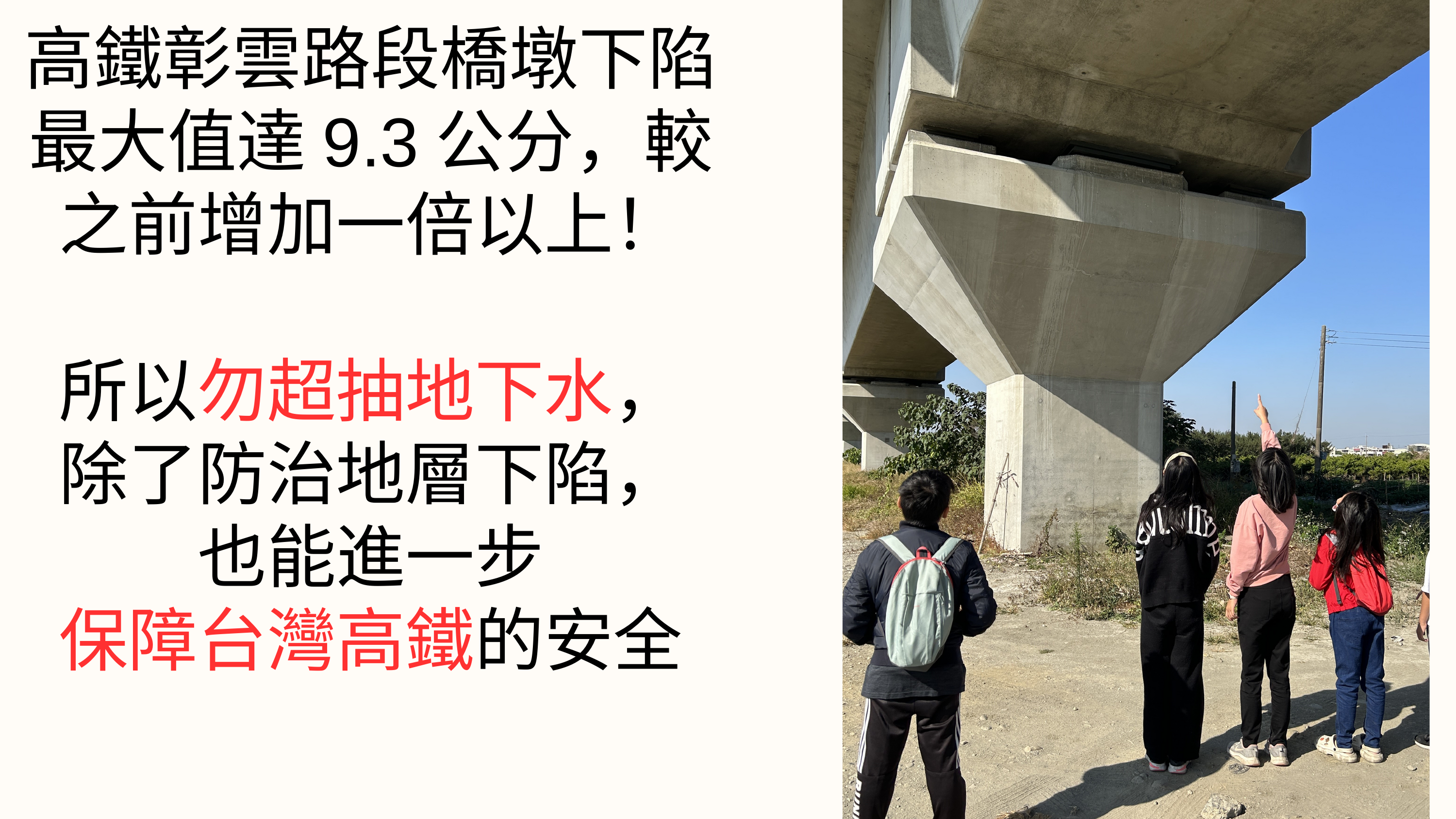

高鐵彰雲路段橋墩下陷最大值達9.3公分，較之前增加一倍以上！

所以勿超抽地下水，
除了防治地層下陷，
也能進一步
保障台灣高鐵的安全